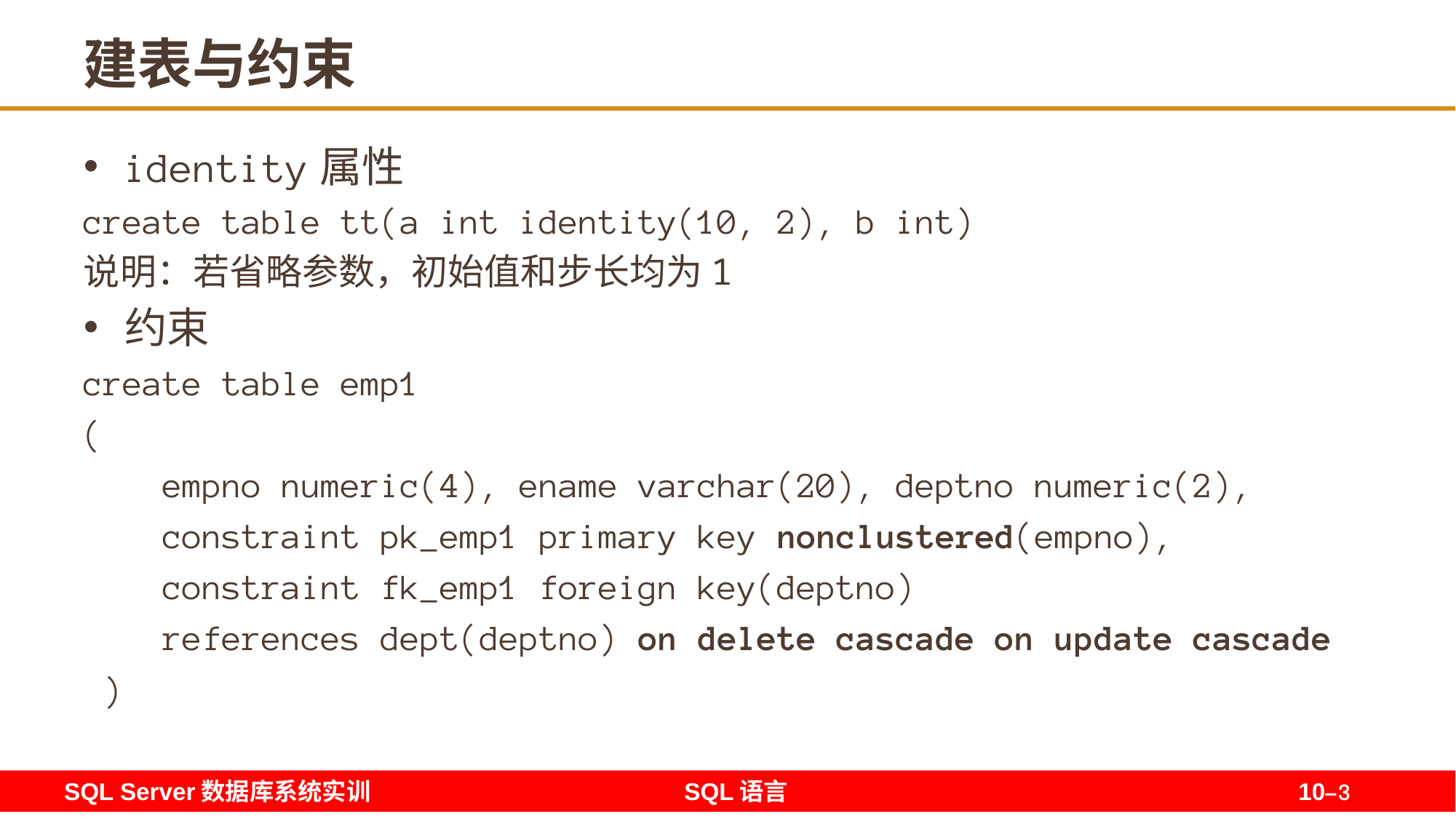

# 建表与约束
identity属性
create table tt(a int identity(10, 2), b int)
说明：若省略参数，初始值和步长均为1
约束
create table emp1
(
    empno numeric(4), ename varchar(20), deptno numeric(2),
    constraint pk_emp1 primary key nonclustered(empno),
    constraint fk_emp1 foreign key(deptno)
    references dept(deptno) on delete cascade on update cascade
 )